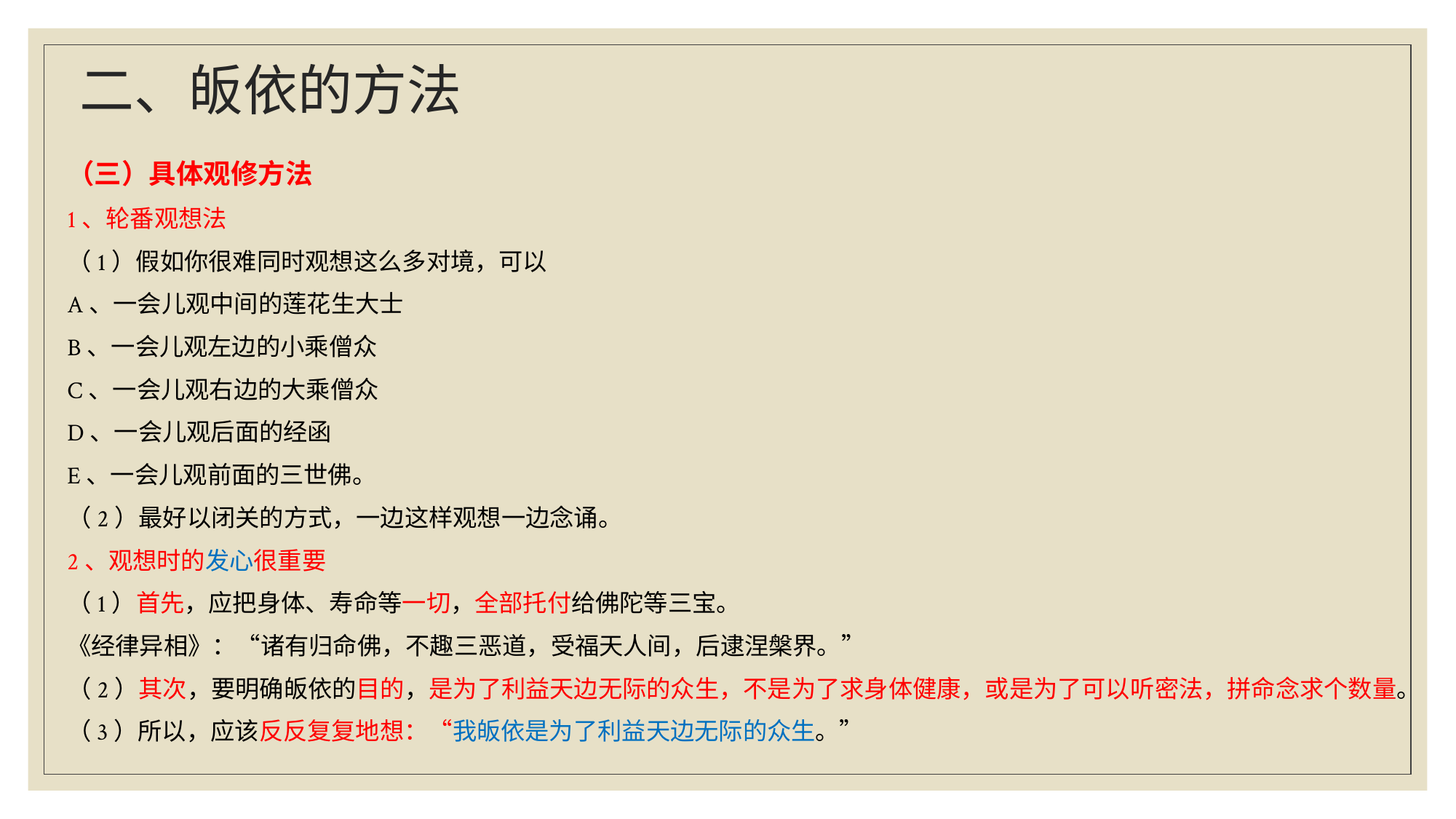

# 二、皈依的方法
（三）具体观修方法
1、轮番观想法
（1）假如你很难同时观想这么多对境，可以
A、一会儿观中间的莲花生大士
B、一会儿观左边的小乘僧众
C、一会儿观右边的大乘僧众
D、一会儿观后面的经函
E、一会儿观前面的三世佛。
（2）最好以闭关的方式，一边这样观想一边念诵。
2、观想时的发心很重要
（1）首先，应把身体、寿命等一切，全部托付给佛陀等三宝。
《经律异相》：“诸有归命佛，不趣三恶道，受福天人间，后逮涅槃界。”
（2）其次，要明确皈依的目的，是为了利益天边无际的众生，不是为了求身体健康，或是为了可以听密法，拼命念求个数量。
（3）所以，应该反反复复地想：“我皈依是为了利益天边无际的众生。”